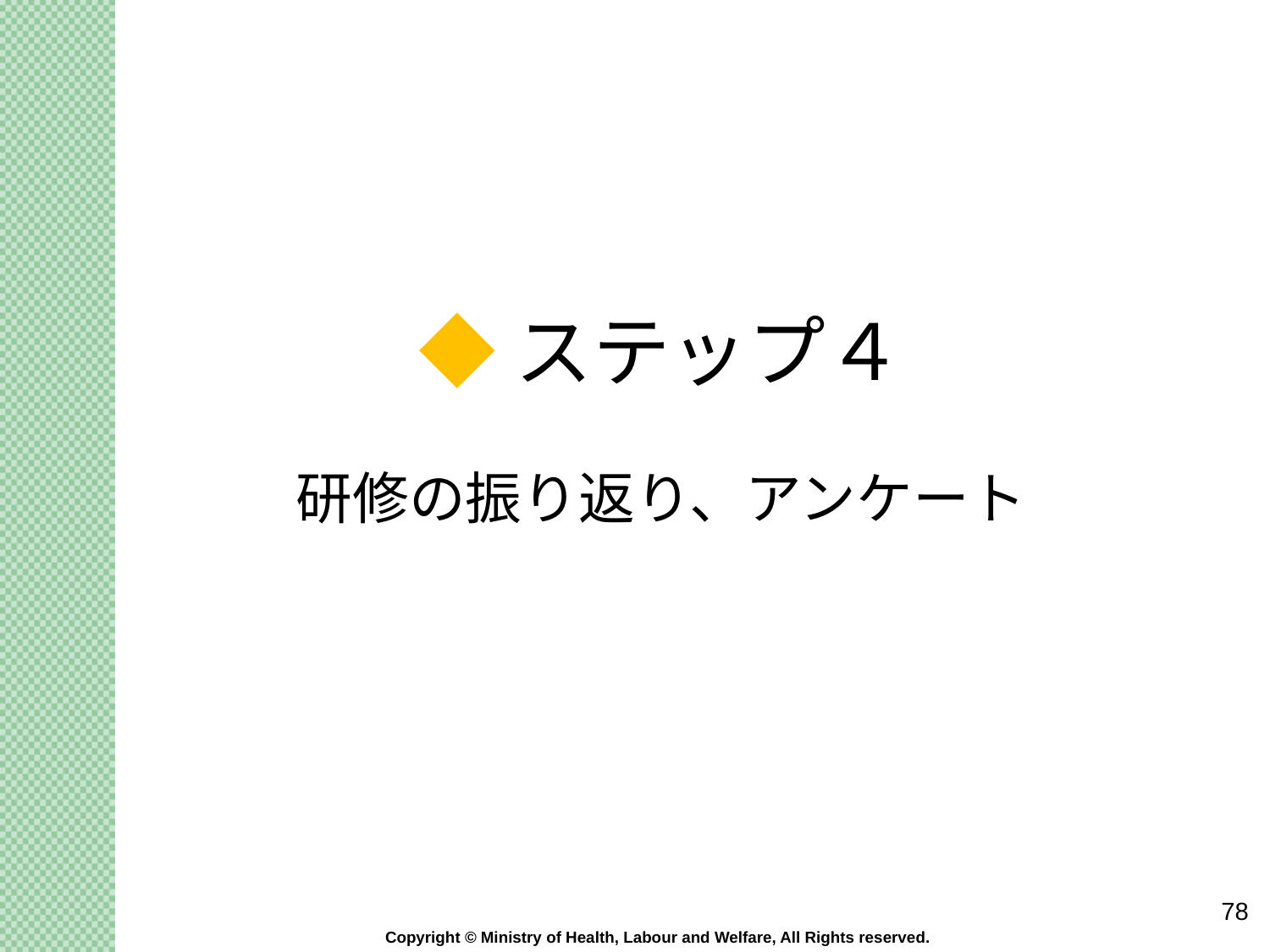

# ◆ステップ４ 研修の振り返り、アンケート
78
Copyright © Ministry of Health, Labour and Welfare, All Rights reserved.